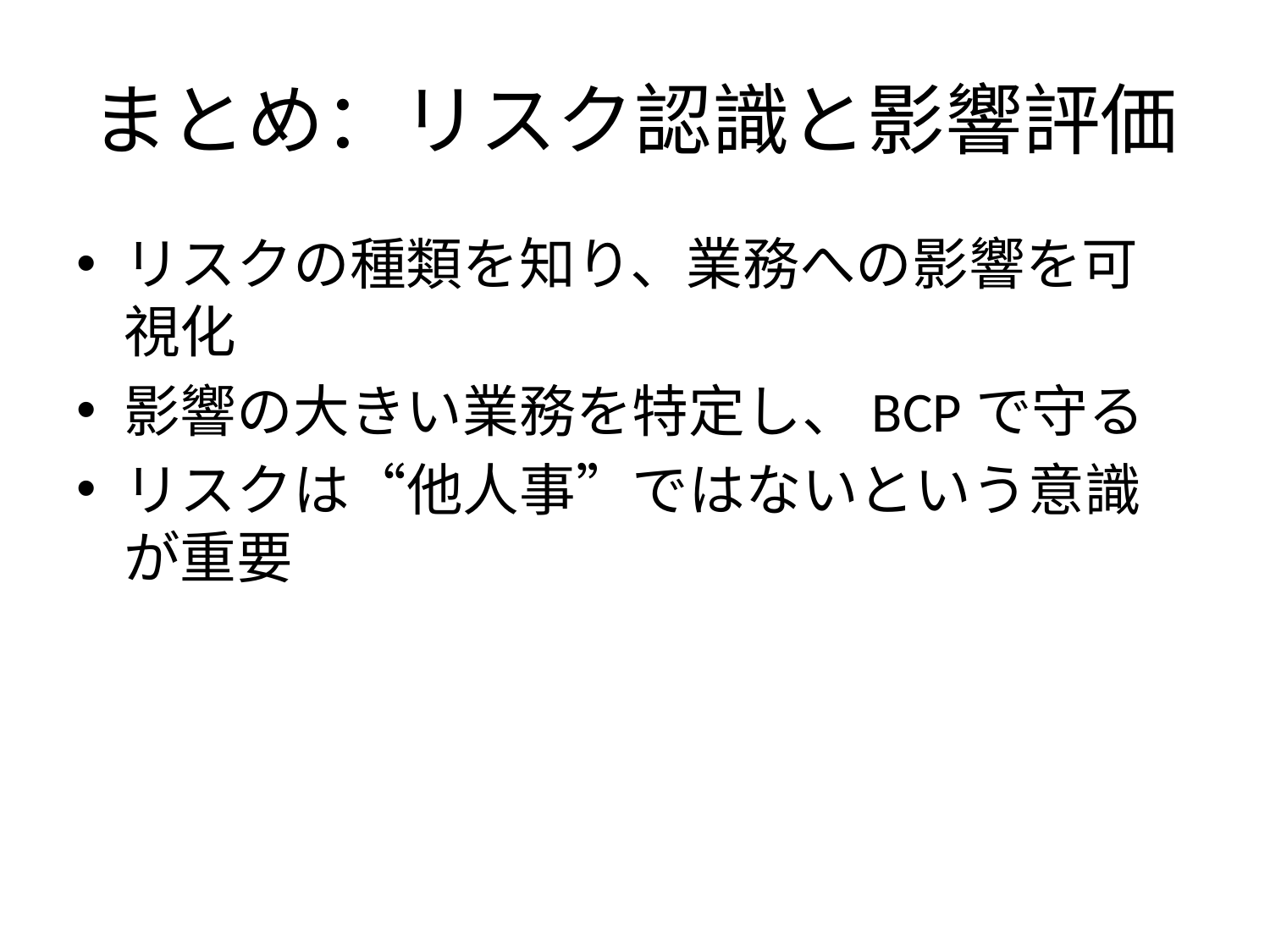

# まとめ：リスク認識と影響評価
リスクの種類を知り、業務への影響を可視化
影響の大きい業務を特定し、BCPで守る
リスクは“他人事”ではないという意識が重要